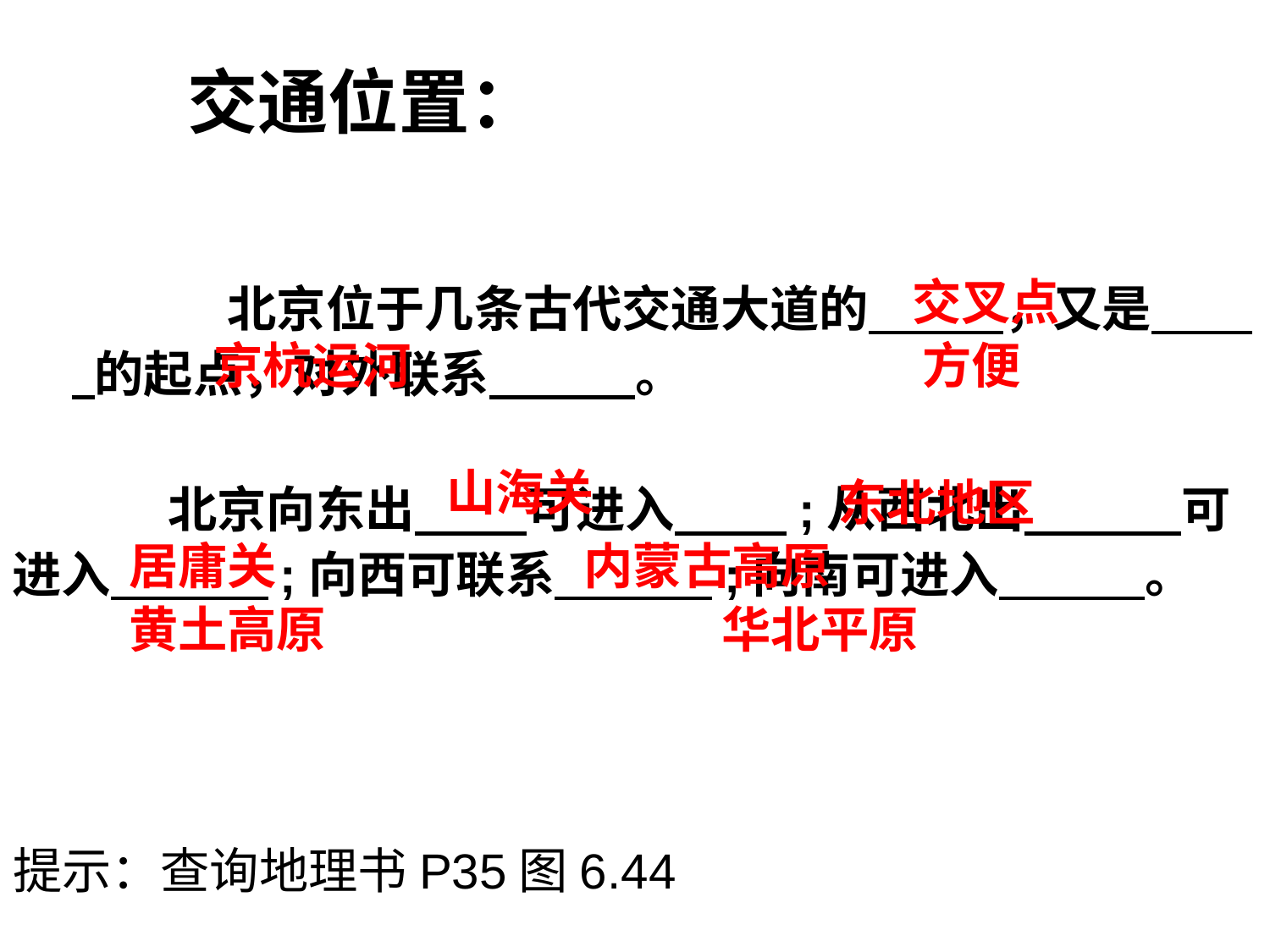

# 交通位置：
　　北京位于几条古代交通大道的            ，又是            的起点，对外联系             。
交叉点
京杭运河
方便
　　北京向东出          可进入          ;从西北出              可进入              ;向西可联系              ;向南可进入             。
山海关
东北地区
居庸关
内蒙古高原
黄土高原
华北平原
提示：查询地理书P35图6.44